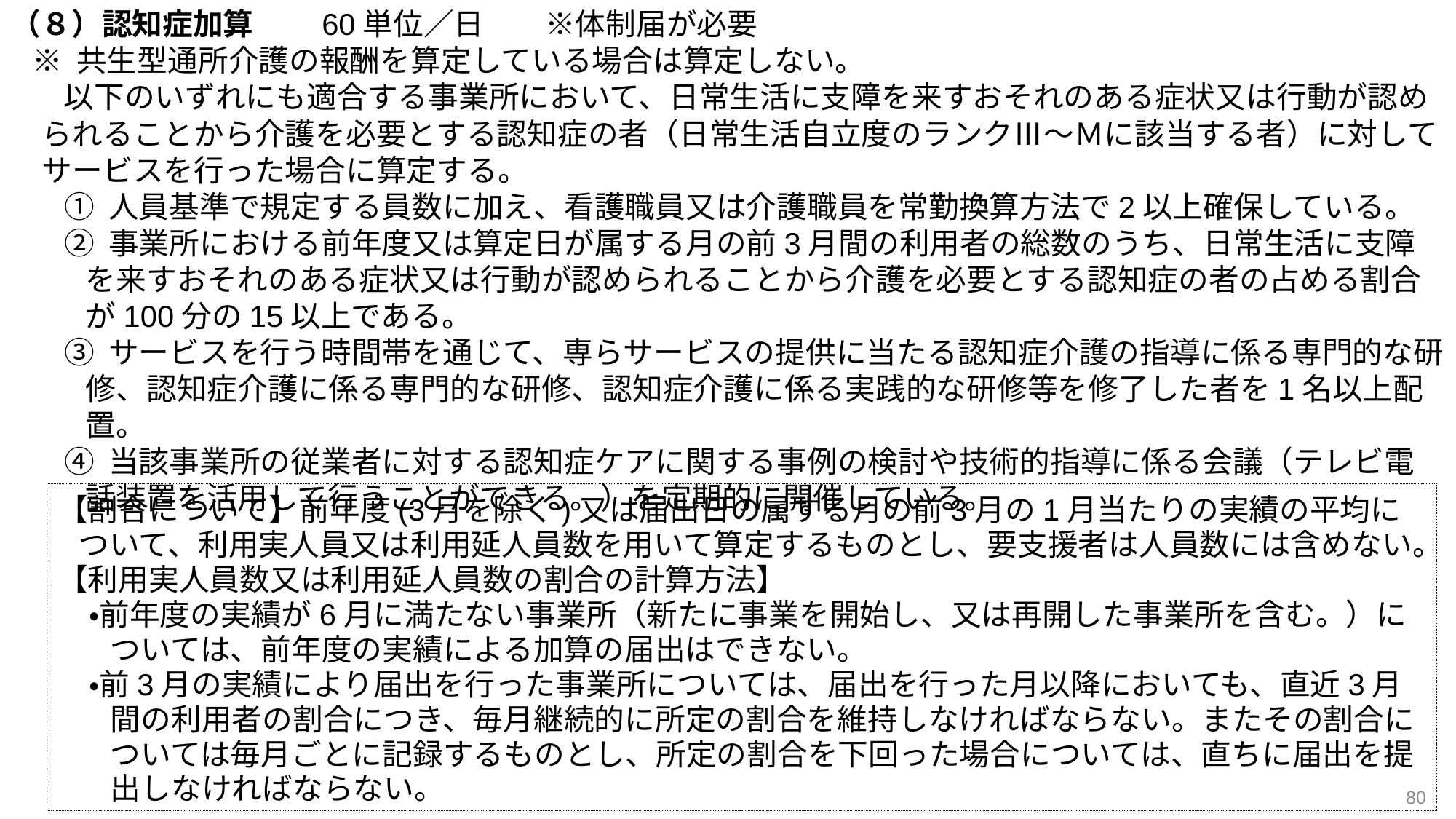

（８）認知症加算　　60単位／日　　※体制届が必要
※ 共生型通所介護の報酬を算定している場合は算定しない。
以下のいずれにも適合する事業所において、日常生活に支障を来すおそれのある症状又は行動が認められることから介護を必要とする認知症の者（日常生活自立度のランクⅢ～Ｍに該当する者）に対してサービスを行った場合に算定する。
① 人員基準で規定する員数に加え、看護職員又は介護職員を常勤換算方法で2以上確保している。
② 事業所における前年度又は算定日が属する月の前3月間の利用者の総数のうち、日常生活に支障を来すおそれのある症状又は行動が認められることから介護を必要とする認知症の者の占める割合が100分の15以上である。
③ サービスを行う時間帯を通じて、専らサービスの提供に当たる認知症介護の指導に係る専門的な研修、認知症介護に係る専門的な研修、認知症介護に係る実践的な研修等を修了した者を1名以上配置。
④ 当該事業所の従業者に対する認知症ケアに関する事例の検討や技術的指導に係る会議（テレビ電話装置を活用して行うことができる。）を定期的に開催している。
【割合について】前年度(3月を除く)又は届出日の属する月の前3月の1月当たりの実績の平均について、利用実人員又は利用延人員数を用いて算定するものとし、要支援者は人員数には含めない。
【利用実人員数又は利用延人員数の割合の計算方法】
・前年度の実績が6月に満たない事業所（新たに事業を開始し、又は再開した事業所を含む。）については、前年度の実績による加算の届出はできない。
・前3月の実績により届出を行った事業所については、届出を行った月以降においても、直近3月間の利用者の割合につき、毎月継続的に所定の割合を維持しなければならない。またその割合については毎月ごとに記録するものとし、所定の割合を下回った場合については、直ちに届出を提出しなければならない。
80